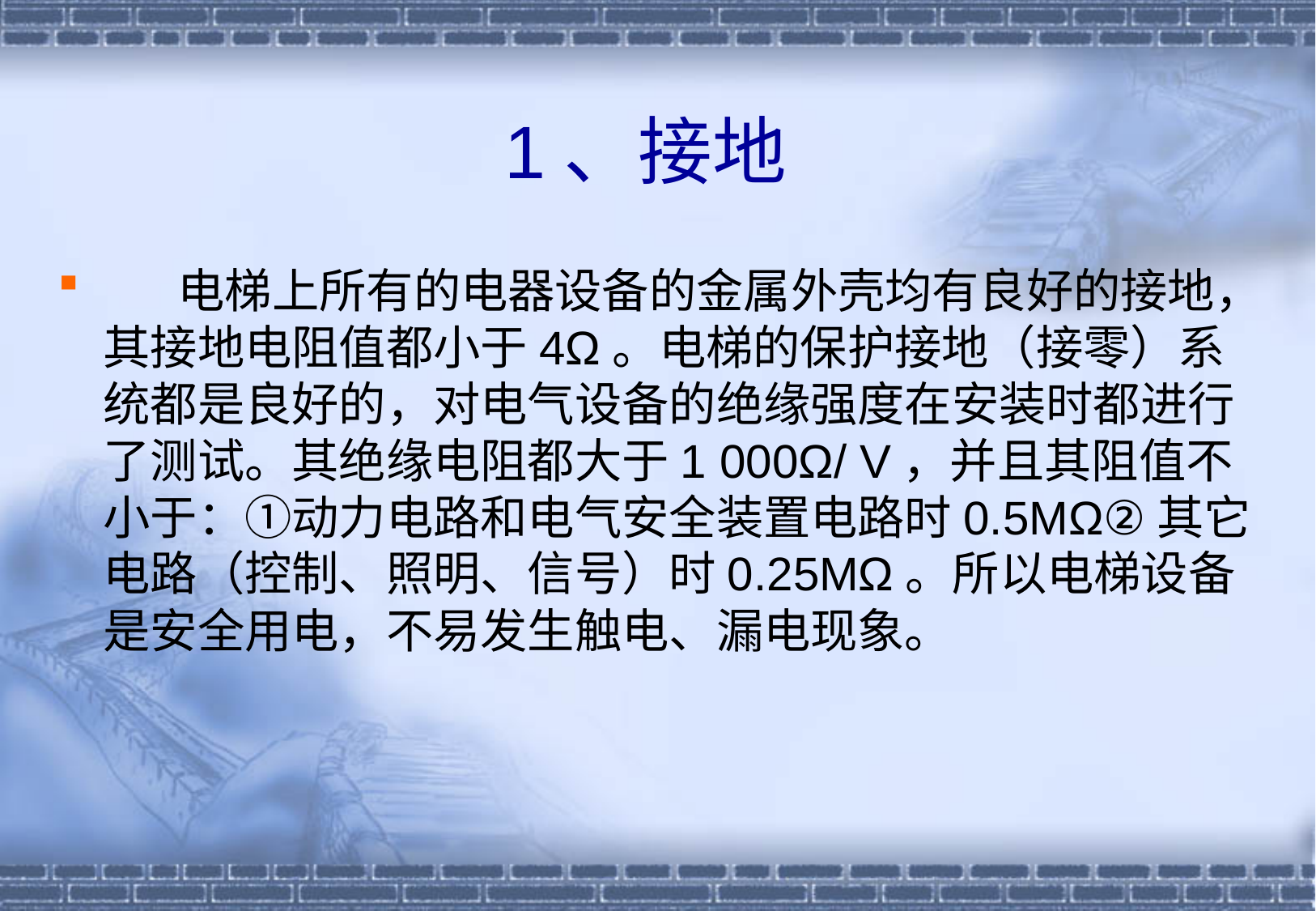

# 1、接地
      电梯上所有的电器设备的金属外壳均有良好的接地，其接地电阻值都小于4Ω。电梯的保护接地（接零）系统都是良好的，对电气设备的绝缘强度在安装时都进行了测试。其绝缘电阻都大于1 000Ω/ V，并且其阻值不小于：①动力电路和电气安全装置电路时0.5MΩ②其它电路（控制、照明、信号）时0.25MΩ。所以电梯设备是安全用电，不易发生触电、漏电现象。